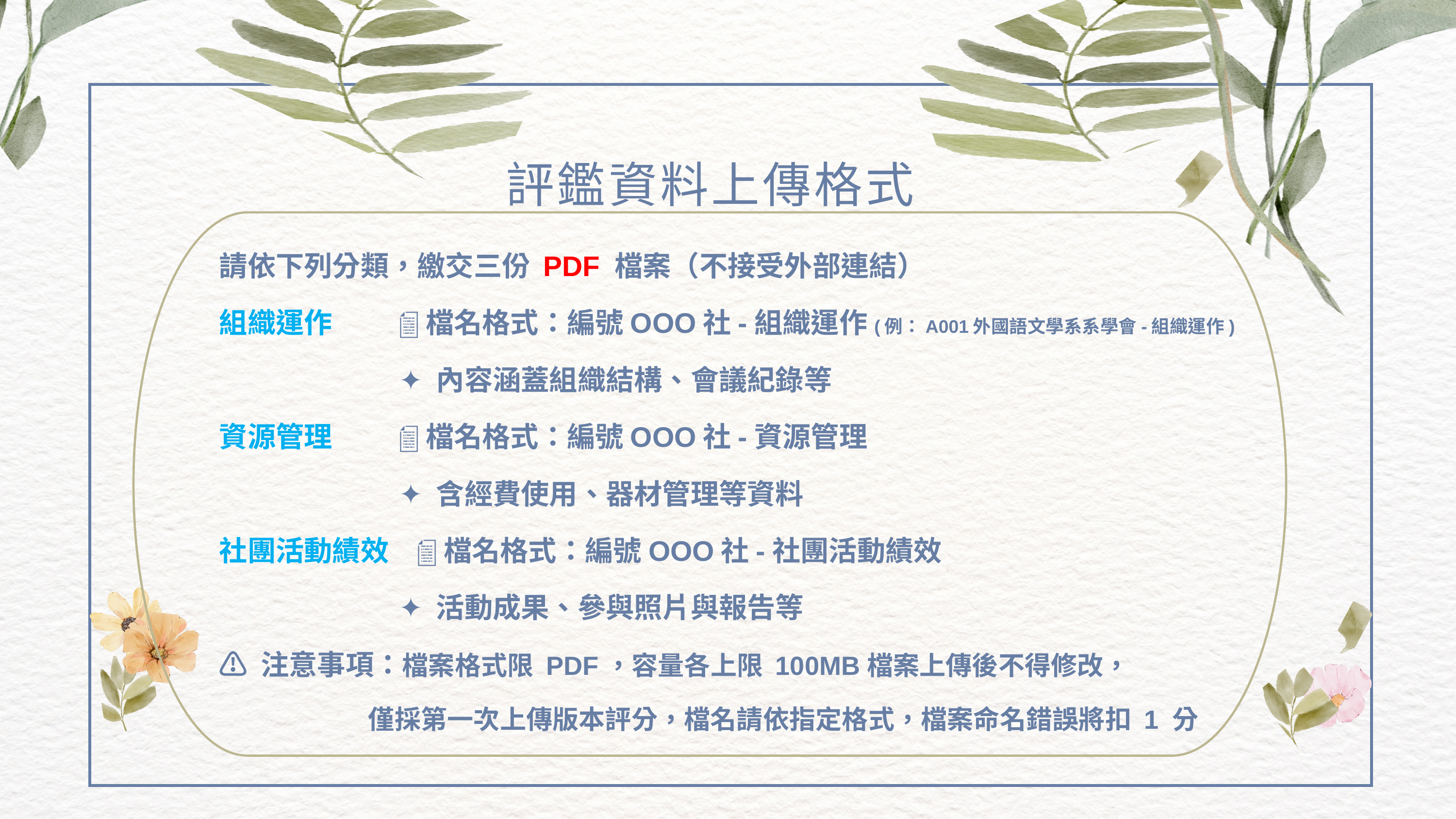

評鑑資料上傳格式

請依下列分類，繳交三份 PDF 檔案（不接受外部連結）
組織運作　      📄 檔名格式：編號OOO社-組織運作(例：A001外國語文學系系學會-組織運作)
                            ✦ 內容涵蓋組織結構、會議紀錄等
資源管理　      📄 檔名格式：編號OOO社-資源管理
                            ✦ 含經費使用、器材管理等資料
社團活動績效　📄 檔名格式：編號OOO社-社團活動績效
                            ✦ 活動成果、參與照片與報告等
⚠️ 注意事項：檔案格式限 PDF，容量各上限 100MB檔案上傳後不得修改，
                        僅採第一次上傳版本評分，檔名請依指定格式，檔案命名錯誤將扣 1 分